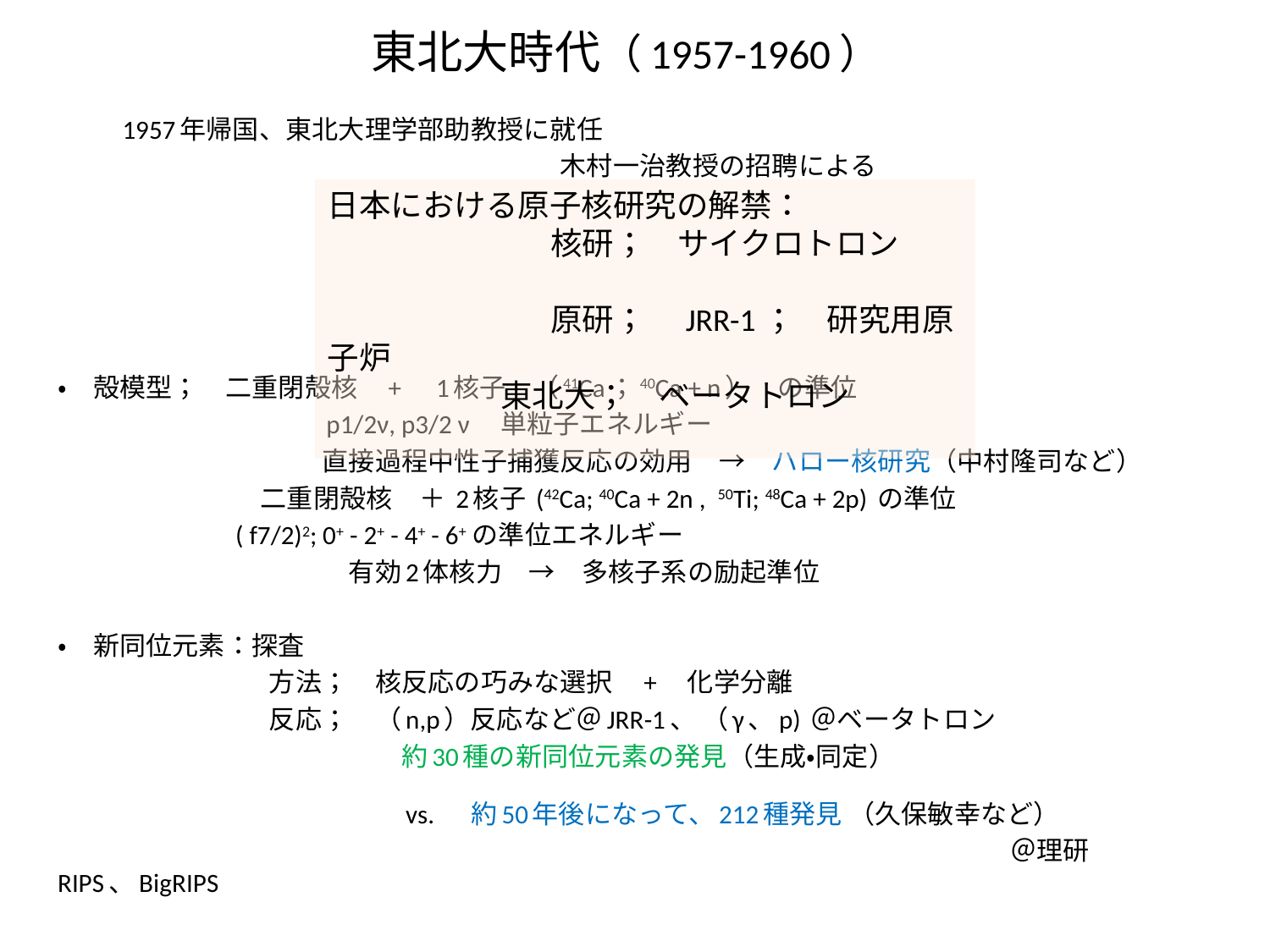

# 東北大時代（1957-1960）
　　　1957年帰国、東北大理学部助教授に就任
　　　　　　　　　　　　　　　　　　　木村一治教授の招聘による

・　殻模型；　二重閉殻核　+　1核子　（41Ca；40Ca + n）　の準位
　　　　　　　　　　p1/2ν, p3/2 ν　単粒子エネルギー
　　　　　　　　　　直接過程中性子捕獲反応の効用　→　ハロー核研究（中村隆司など）
　　　　　　　   二重閉殻核　＋ 2核子 (42Ca; 40Ca + 2n ,  50Ti; 48Ca + 2p) の準位
                              ( f7/2)2; 0+ - 2+ - 4+ - 6+ の準位エネルギー
　　　　　　　　　　　有効2体核力　→　多核子系の励起準位

・　新同位元素：探査
　　　　　　　　方法；　核反応の巧みな選択　+　化学分離
　　　　　　　　反応；　（n,p）反応など＠JRR-1、 （γ、p) ＠ベータトロン
　　　　　　　　　　　　　約30種の新同位元素の発見（生成・同定）

　　　　　　　　　　　　　vs. 　約50年後になって、212種発見 （久保敏幸など）
　　　　　　　　　　　　　　　　　　　　　　　　　　　　　　　　　　　　＠理研RIPS、BigRIPS

日本における原子核研究の解禁：
　　　　         　核研；　サイクロトロン
　　　　         　原研；　JRR-1；　研究用原子炉
                       東北大；　ベータトロン